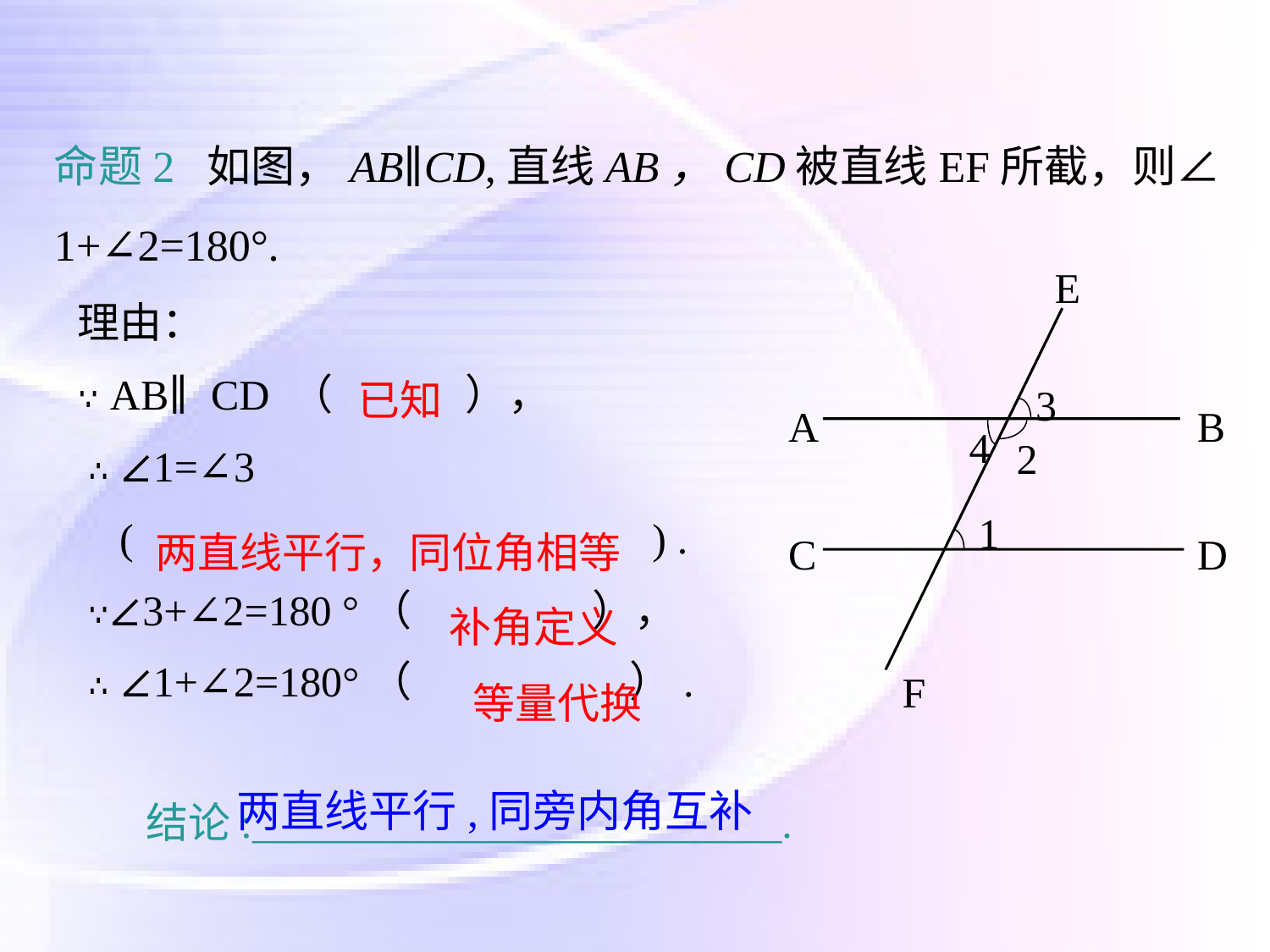

命题2  如图，AB∥CD,直线AB，CD被直线EF所截，则∠1+∠2=180°.
E

3
A
B
4
2
1
C
D
F
理由：
∵ AB∥CD （              ），
 ∴ ∠1=∠3
    (                                                 ) .
 ∵∠3+∠2=180 °（                   ），
 ∴ ∠1+∠2=180°（                       ）.
已知
两直线平行，同位角相等
补角定义
等量代换
结论:_________________________.
两直线平行,同旁内角互补